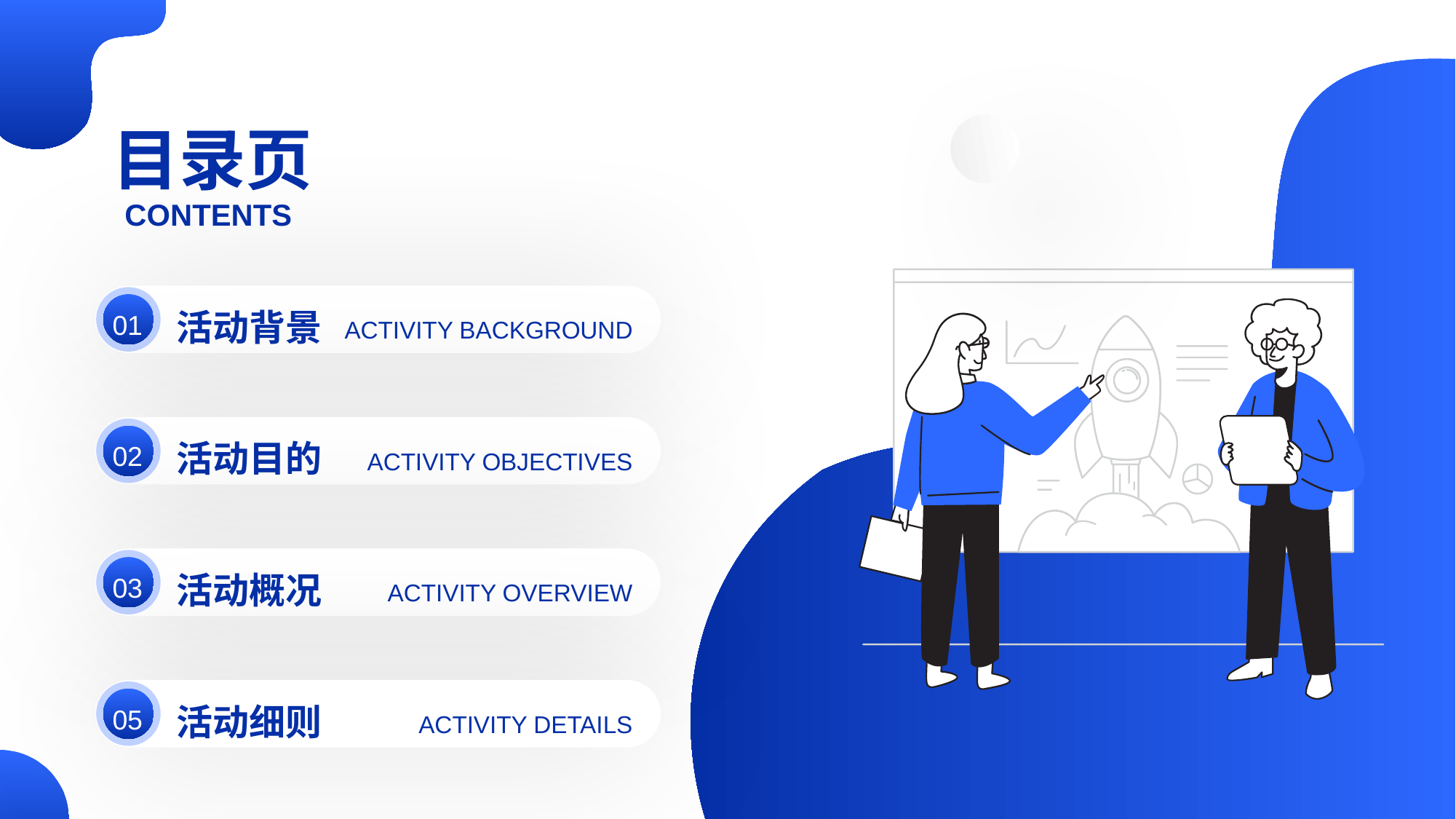

目录页

CONTENTS

01
活动背景
ACTIVITY BACKGROUND

02
活动目的
ACTIVITY OBJECTIVES

03
活动概况
ACTIVITY OVERVIEW

05
活动细则
ACTIVITY DETAILS